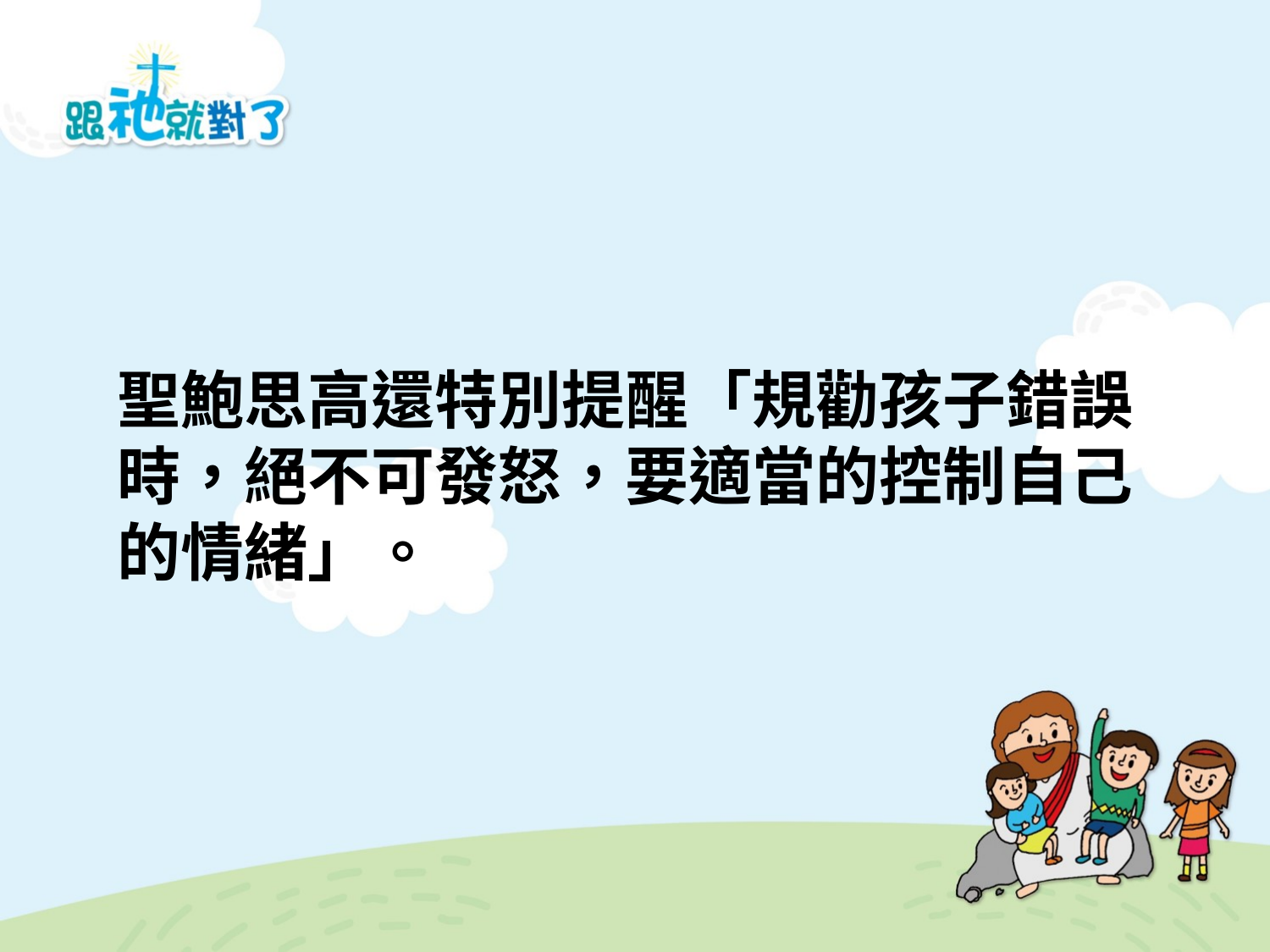

聖鮑思高還特別提醒「規勸孩子錯誤時，絕不可發怒，要適當的控制自己的情緒」。